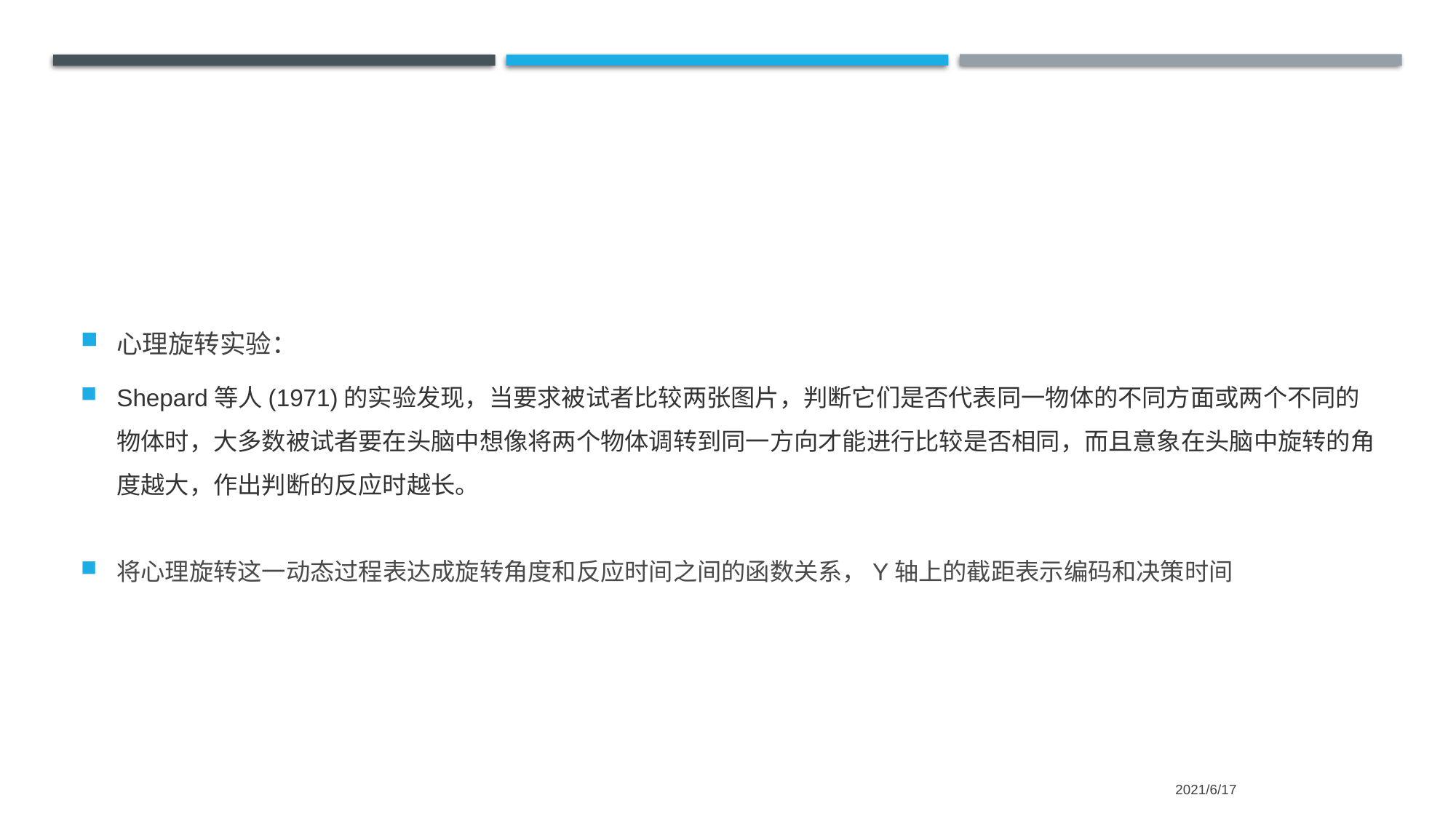

#
心理旋转实验：
Shepard等人(1971)的实验发现，当要求被试者比较两张图片，判断它们是否代表同一物体的不同方面或两个不同的物体时，大多数被试者要在头脑中想像将两个物体调转到同一方向才能进行比较是否相同，而且意象在头脑中旋转的角度越大，作出判断的反应时越长。

将心理旋转这一动态过程表达成旋转角度和反应时间之间的函数关系，Y轴上的截距表示编码和决策时间

2021/6/17